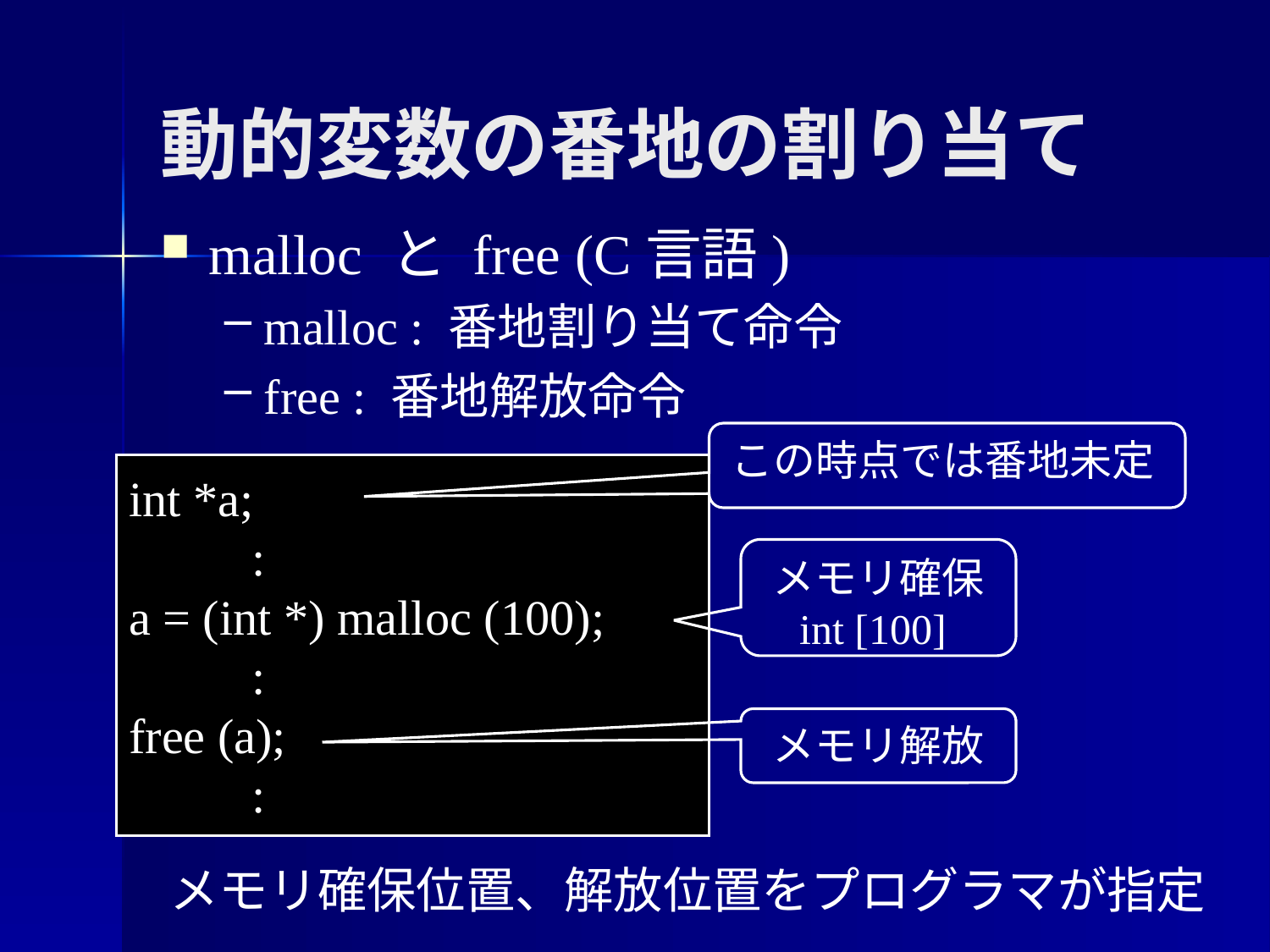

動的変数の番地の割り当て
malloc と free (C言語)
malloc : 番地割り当て命令
free : 番地解放命令
この時点では番地未定
int *a;
          :
a = (int *) malloc (100);
          :
free (a);
          :
メモリ確保
int [100]
メモリ解放
メモリ確保位置、解放位置をプログラマが指定